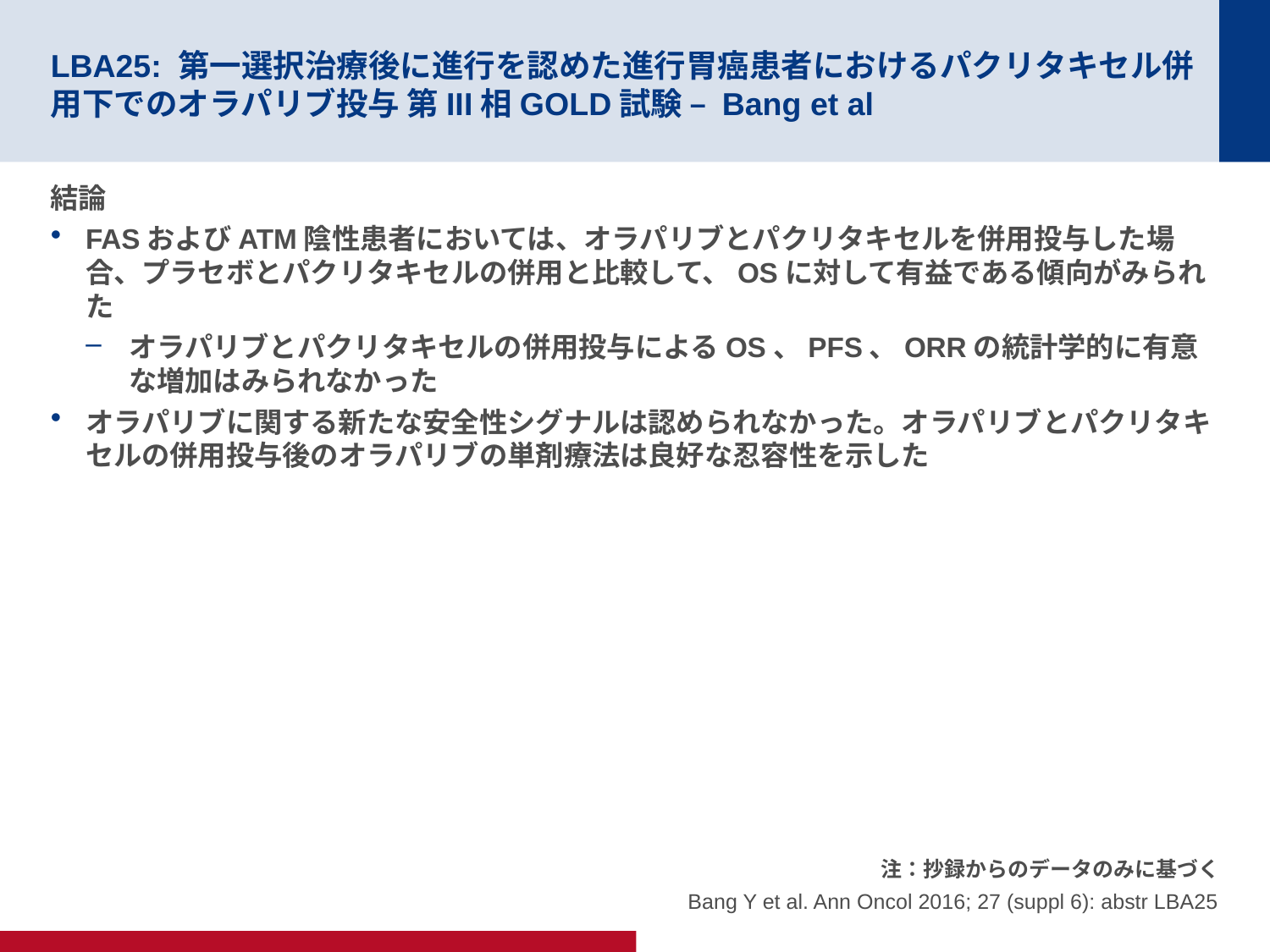

# LBA25: 第一選択治療後に進行を認めた進行胃癌患者におけるパクリタキセル併用下でのオラパリブ投与 第III相GOLD試験 – Bang et al
結論
FASおよびATM陰性患者においては、オラパリブとパクリタキセルを併用投与した場合、プラセボとパクリタキセルの併用と比較して、OSに対して有益である傾向がみられた
オラパリブとパクリタキセルの併用投与によるOS、PFS、ORRの統計学的に有意な増加はみられなかった
オラパリブに関する新たな安全性シグナルは認められなかった。オラパリブとパクリタキセルの併用投与後のオラパリブの単剤療法は良好な忍容性を示した
 注：抄録からのデータのみに基づく
Bang Y et al. Ann Oncol 2016; 27 (suppl 6): abstr LBA25